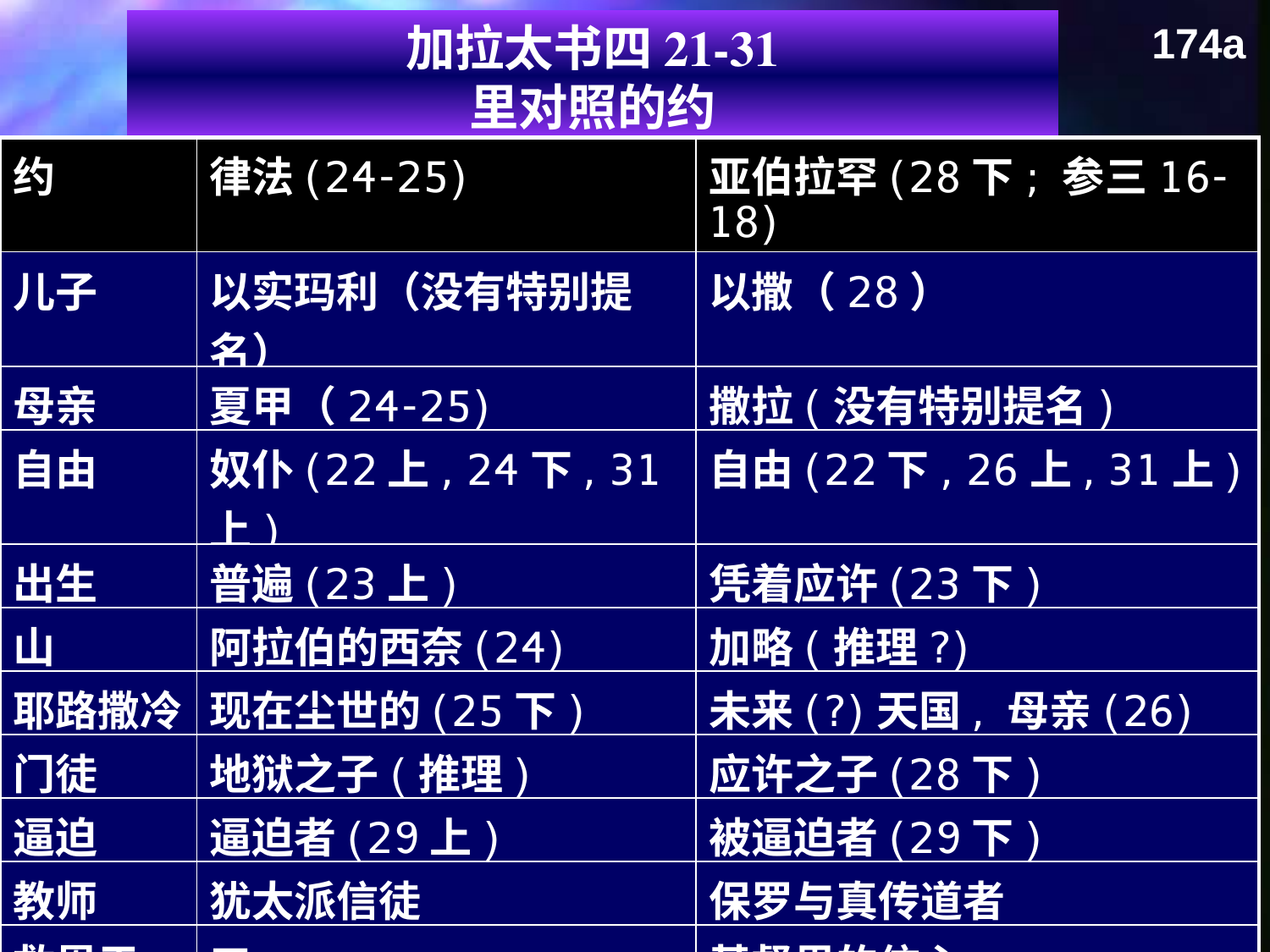

加拉太书四21-31
里对照的约
174a
| 约 | 律法(24-25) | 亚伯拉罕(28下; 参三16-18) |
| --- | --- | --- |
| 儿子 | 以实玛利（没有特别提名） | 以撒（28） |
| 母亲 | 夏甲（24-25) | 撒拉(没有特别提名) |
| 自由 | 奴仆(22上, 24下, 31上) | 自由(22下, 26上, 31上) |
| 出生 | 普遍(23上) | 凭着应许(23下) |
| 山 | 阿拉伯的西奈(24) | 加略(推理?) |
| 耶路撒冷 | 现在尘世的(25下) | 未来(?)天国, 母亲(26) |
| 门徒 | 地狱之子(推理) | 应许之子(28下) |
| 逼迫 | 逼迫者(29上) | 被逼迫者(29下) |
| 教师 | 犹太派信徒 | 保罗与真传道者 |
| 救恩于 | 工 | 基督里的信心 |
| 成果 | 没得救 | 得救 |